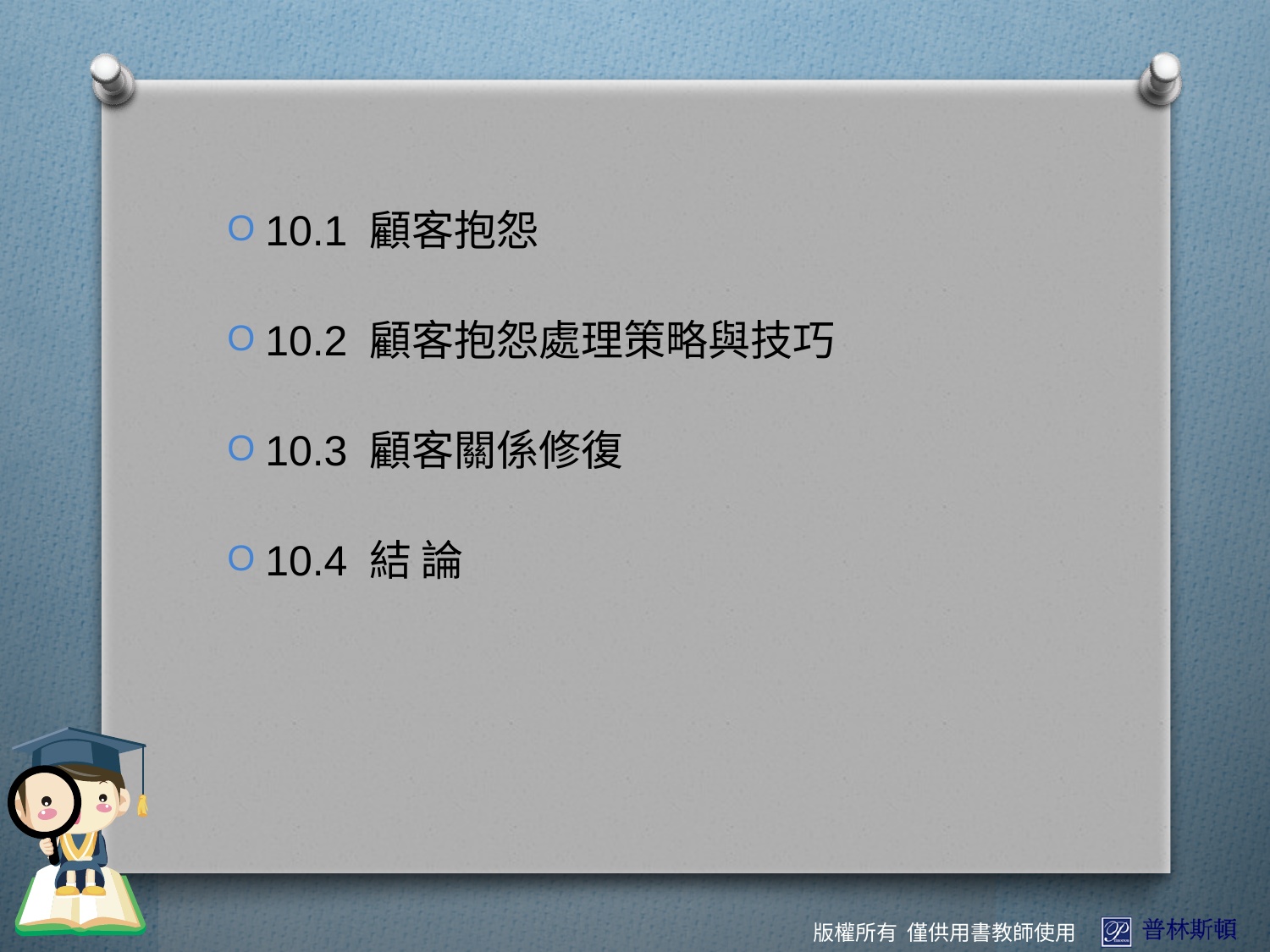

10.1 顧客抱怨
10.2 顧客抱怨處理策略與技巧
10.3 顧客關係修復
10.4 結 論